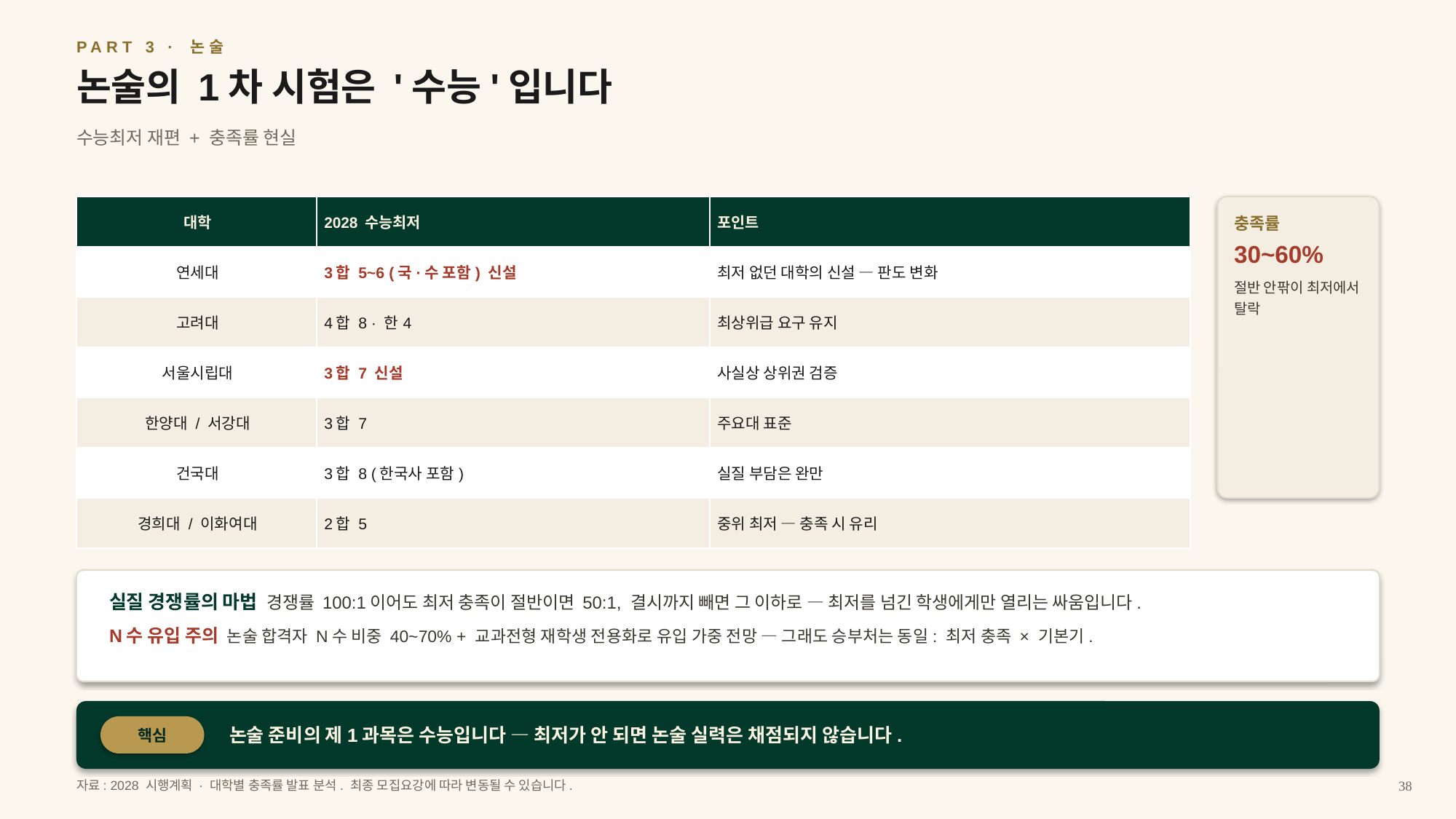

PART 3 · 논술
논술의 1차 시험은 '수능'입니다
수능최저 재편 + 충족률 현실
| 대학 | 2028 수능최저 | 포인트 |
| --- | --- | --- |
| 연세대 | 3합 5~6 (국·수 포함) 신설 | 최저 없던 대학의 신설 — 판도 변화 |
| 고려대 | 4합 8 · 한4 | 최상위급 요구 유지 |
| 서울시립대 | 3합 7 신설 | 사실상 상위권 검증 |
| 한양대 / 서강대 | 3합 7 | 주요대 표준 |
| 건국대 | 3합 8 (한국사 포함) | 실질 부담은 완만 |
| 경희대 / 이화여대 | 2합 5 | 중위 최저 — 충족 시 유리 |

충족률
30~60%
절반 안팎이 최저에서 탈락

실질 경쟁률의 마법  경쟁률 100:1이어도 최저 충족이 절반이면 50:1, 결시까지 빼면 그 이하로 — 최저를 넘긴 학생에게만 열리는 싸움입니다.
N수 유입 주의  논술 합격자 N수 비중 40~70% + 교과전형 재학생 전용화로 유입 가중 전망 — 그래도 승부처는 동일: 최저 충족 × 기본기.

논술 준비의 제1과목은 수능입니다 — 최저가 안 되면 논술 실력은 채점되지 않습니다.
핵심
자료: 2028 시행계획 · 대학별 충족률 발표 분석. 최종 모집요강에 따라 변동될 수 있습니다.
38